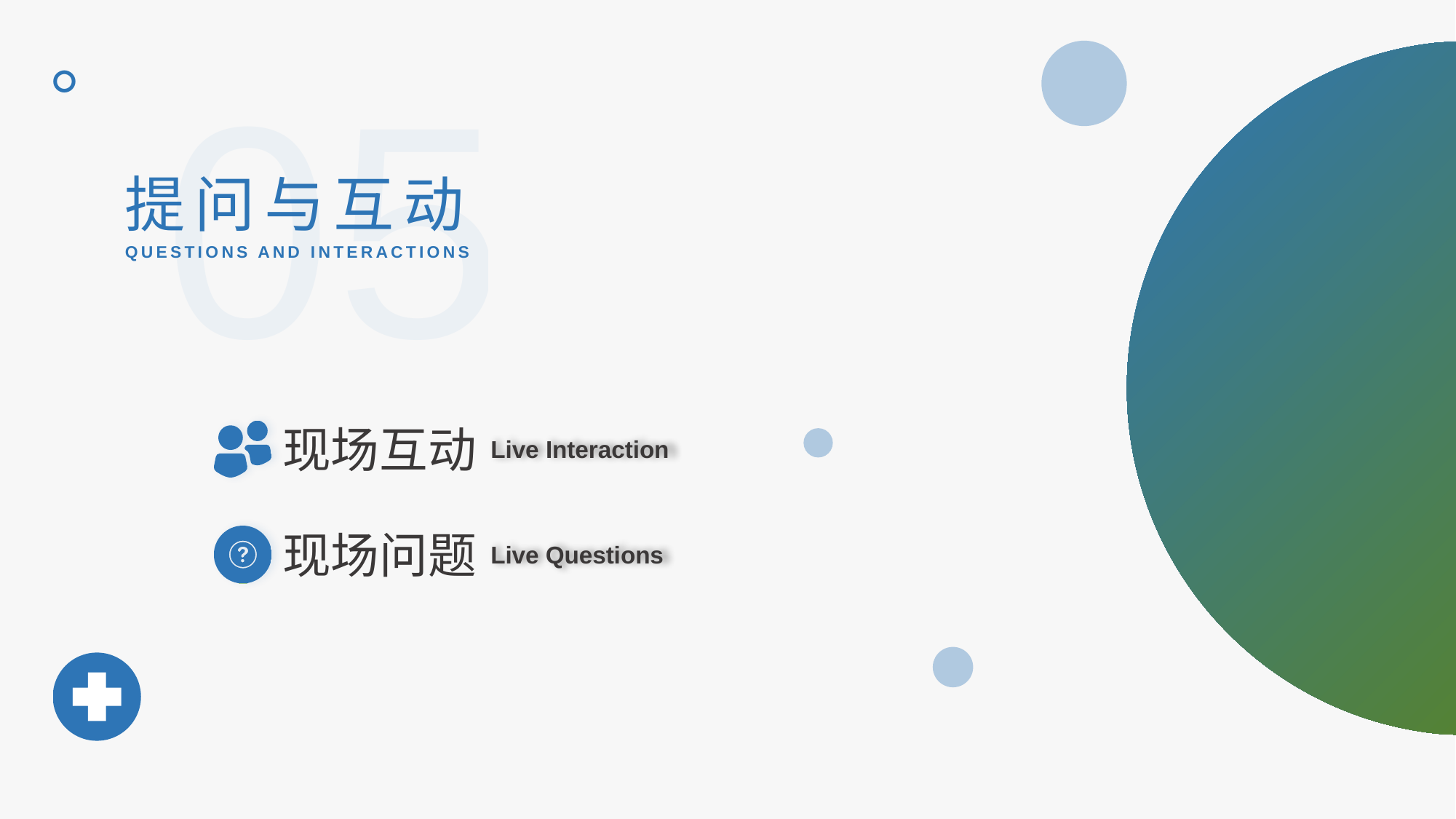

。
05

提问与互动
QUESTIONS AND INTERACTIONS
现场互动

Live Interaction
现场问题

Live Questions